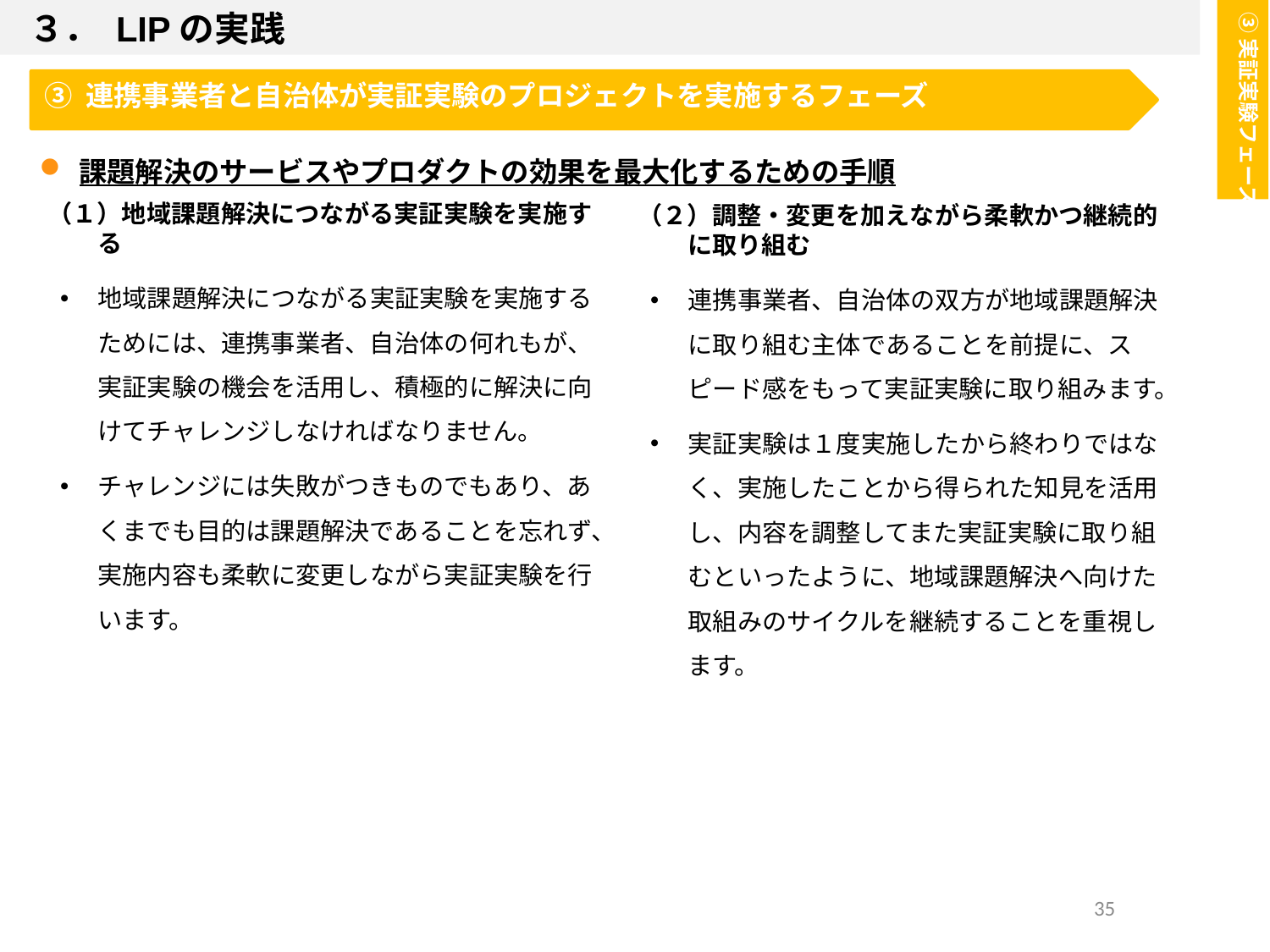

３． LIPの実践
③実証実験フェーズ
３.LIPの実践
③ 連携事業者と自治体が実証実験のプロジェクトを実施するフェーズ
課題解決のサービスやプロダクトの効果を最大化するための手順
（１）地域課題解決につながる実証実験を実施する
地域課題解決につながる実証実験を実施するためには、連携事業者、自治体の何れもが、実証実験の機会を活用し、積極的に解決に向けてチャレンジしなければなりません。
チャレンジには失敗がつきものでもあり、あくまでも目的は課題解決であることを忘れず、実施内容も柔軟に変更しながら実証実験を行います。
（２）調整・変更を加えながら柔軟かつ継続的に取り組む
連携事業者、自治体の双方が地域課題解決に取り組む主体であることを前提に、スピード感をもって実証実験に取り組みます。
実証実験は１度実施したから終わりではなく、実施したことから得られた知見を活用し、内容を調整してまた実証実験に取り組むといったように、地域課題解決へ向けた取組みのサイクルを継続することを重視します。
35